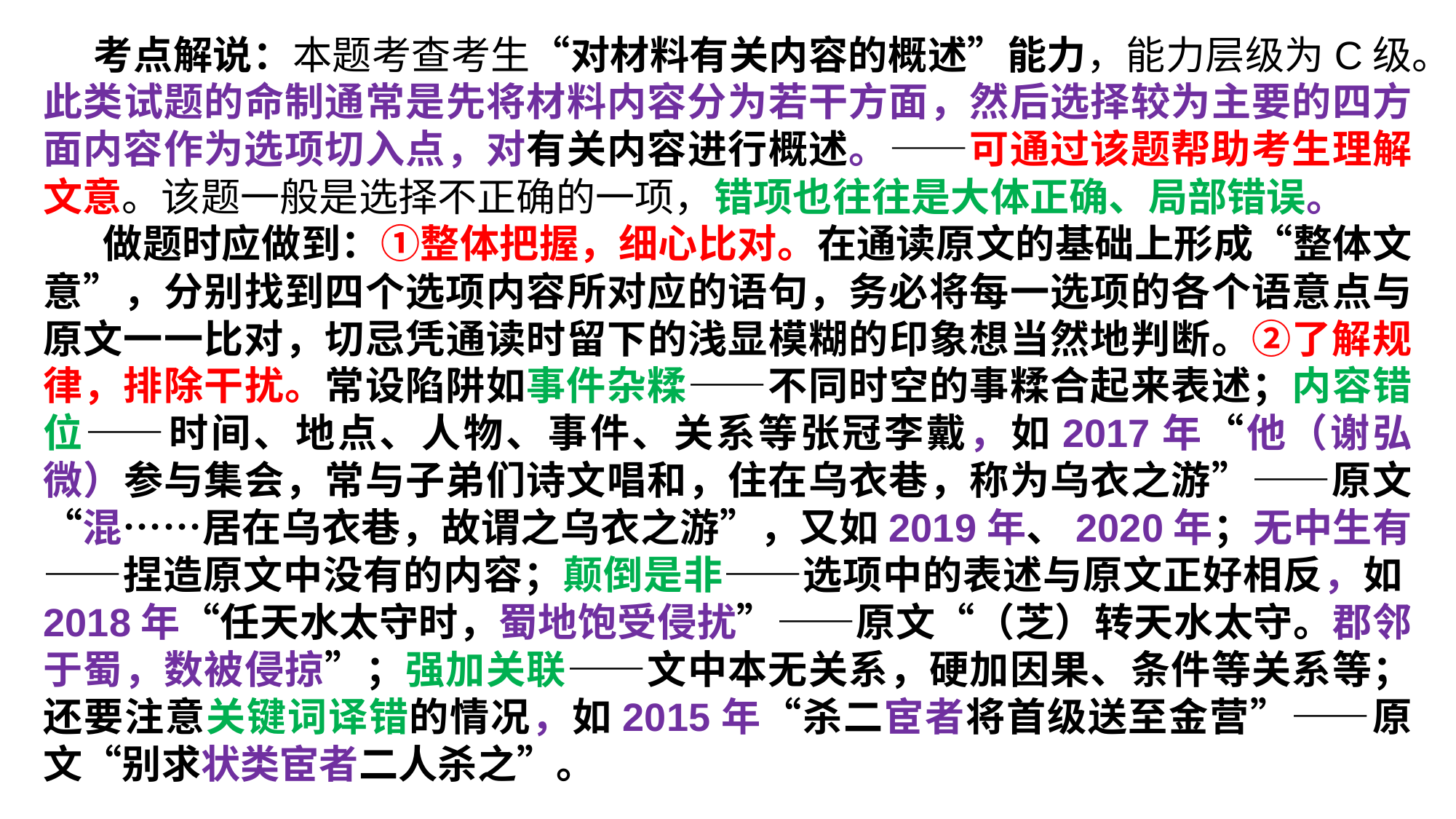

考点解说：本题考查考生“对材料有关内容的概述”能力，能力层级为C级。此类试题的命制通常是先将材料内容分为若干方面，然后选择较为主要的四方面内容作为选项切入点，对有关内容进行概述。——可通过该题帮助考生理解文意。该题一般是选择不正确的一项，错项也往往是大体正确、局部错误。
  做题时应做到：①整体把握，细心比对。在通读原文的基础上形成“整体文意”，分别找到四个选项内容所对应的语句，务必将每一选项的各个语意点与原文一一比对，切忌凭通读时留下的浅显模糊的印象想当然地判断。②了解规律，排除干扰。常设陷阱如事件杂糅——不同时空的事糅合起来表述；内容错位——时间、地点、人物、事件、关系等张冠李戴，如2017年“他（谢弘微）参与集会，常与子弟们诗文唱和，住在乌衣巷，称为乌衣之游”——原文“混……居在乌衣巷，故谓之乌衣之游”，又如2019年、2020年；无中生有——捏造原文中没有的内容；颠倒是非——选项中的表述与原文正好相反，如2018年“任天水太守时，蜀地饱受侵扰”——原文“（芝）转天水太守。郡邻于蜀，数被侵掠”；强加关联——文中本无关系，硬加因果、条件等关系等；还要注意关键词译错的情况，如2015年“杀二宦者将首级送至金营”——原文“别求状类宦者二人杀之”。